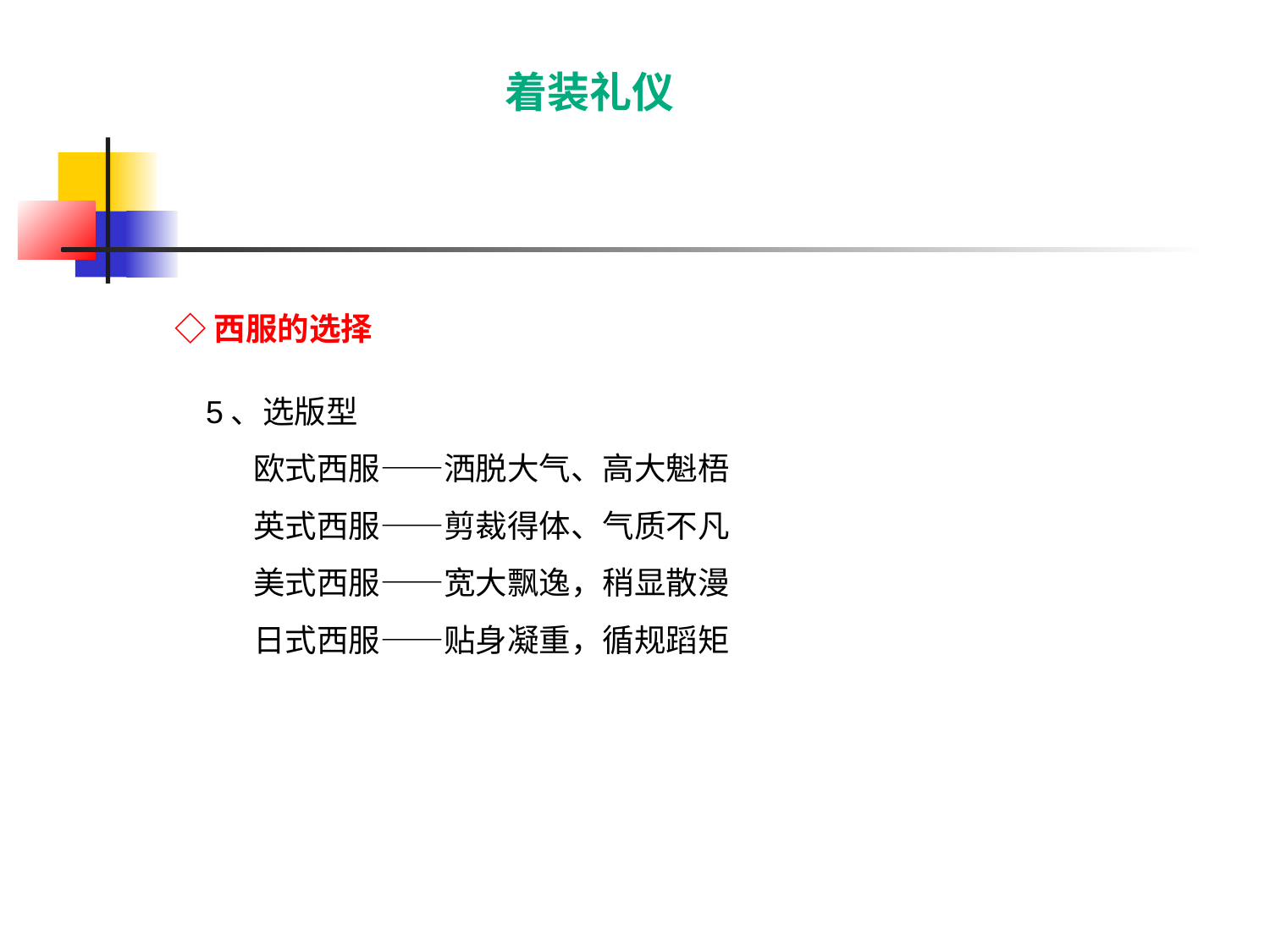

着装礼仪
# ◇西服的选择
5、选版型
欧式西服——洒脱大气、高大魁梧
英式西服——剪裁得体、气质不凡
美式西服——宽大飘逸，稍显散漫
日式西服——贴身凝重，循规蹈矩